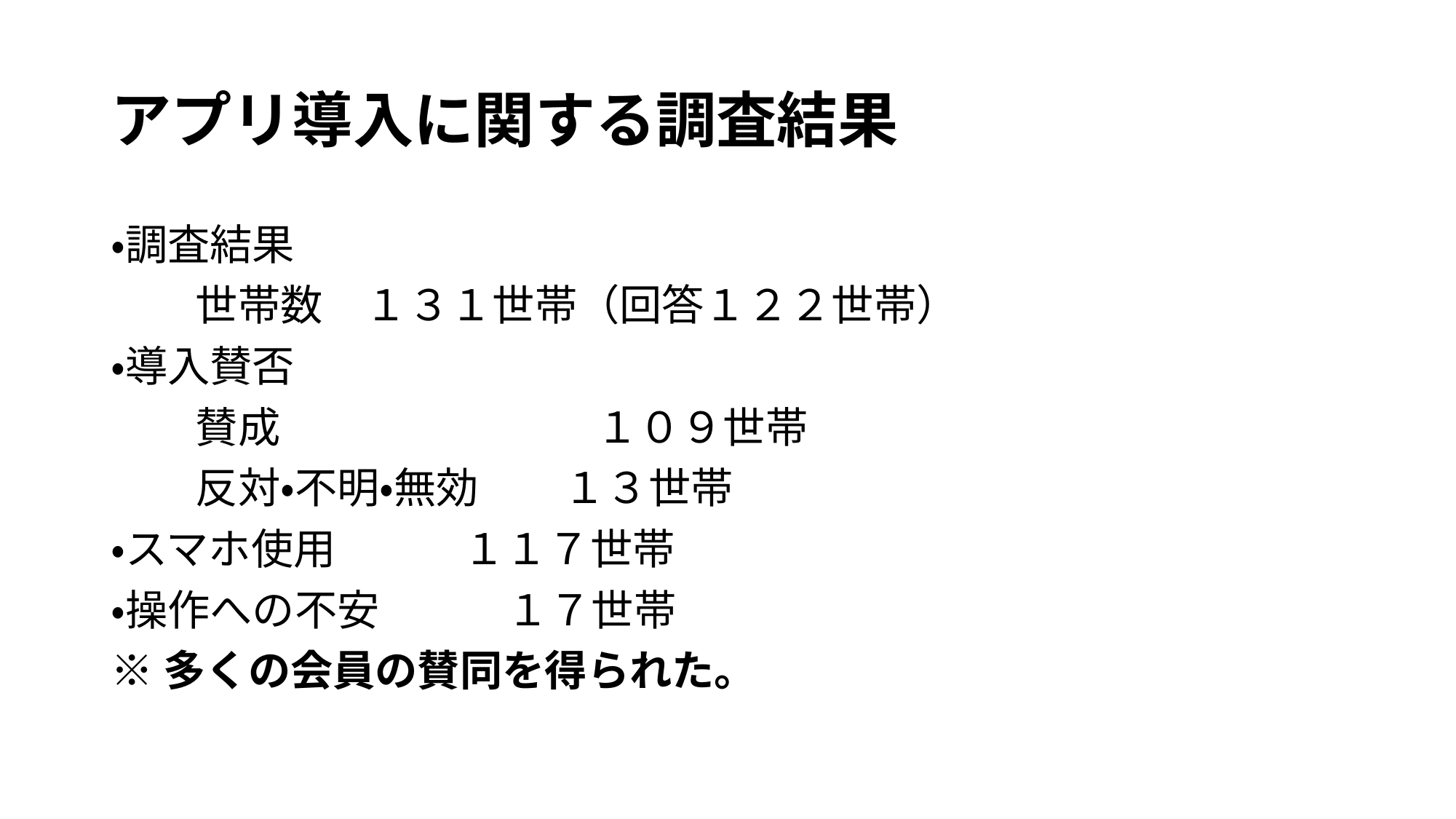

# アプリ導入に関する調査結果
・調査結果
　　世帯数　１３１世帯（回答１２２世帯）
・導入賛否
　　賛成　　　　  　　　１０９世帯
　　反対・不明・無効         １３世帯
・スマホ使用　　　１１７世帯
・操作への不安　　　１７世帯
※多くの会員の賛同を得られた。